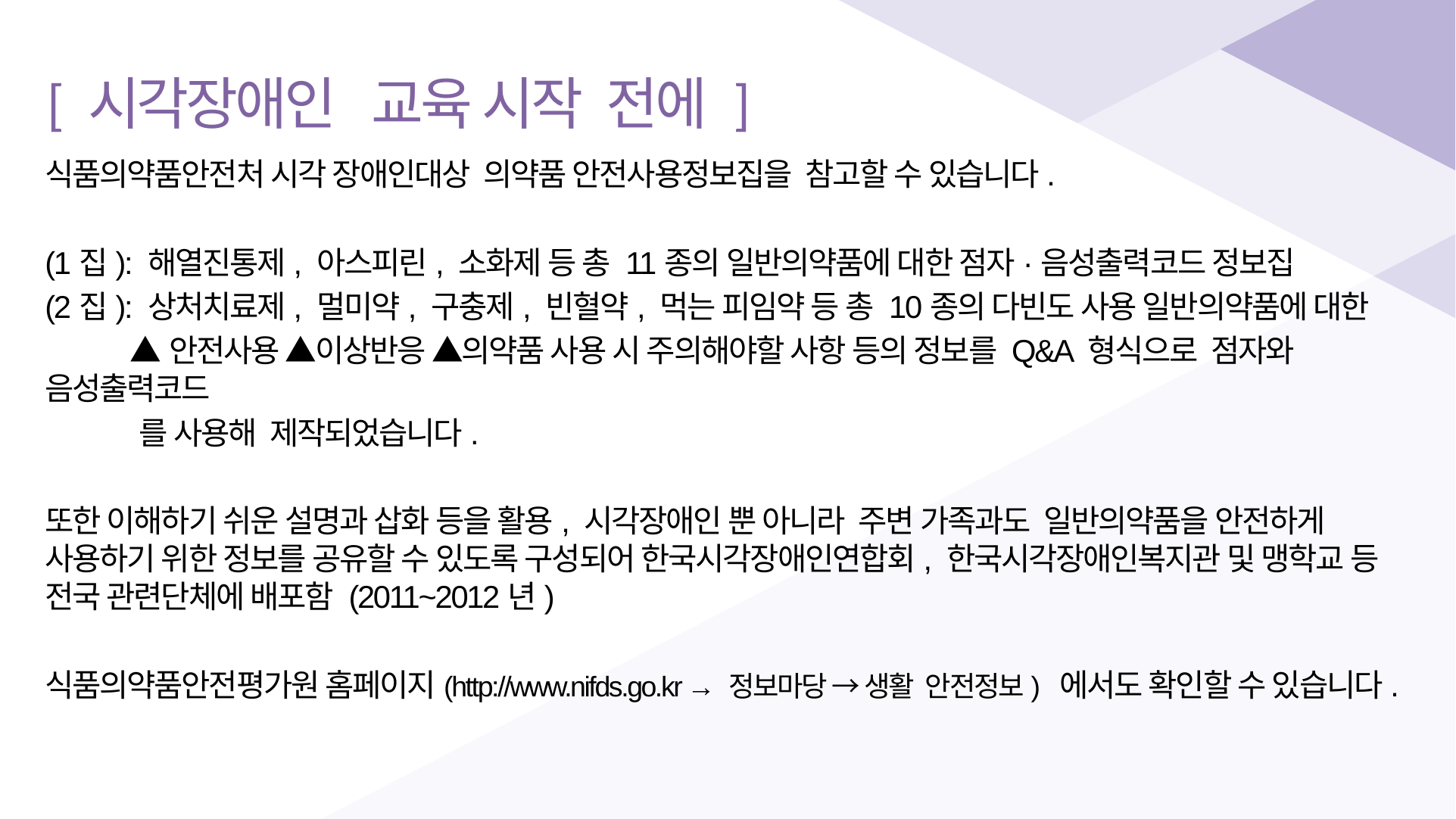

[ 시각장애인   교육 시작  전에 ]

식품의약품안전처 시각 장애인대상  의약품 안전사용정보집을  참고할 수 있습니다.

(1집): 해열진통제, 아스피린, 소화제 등 총 11종의 일반의약품에 대한 점자·음성출력코드 정보집
(2집): 상처치료제, 멀미약, 구충제, 빈혈약, 먹는 피임약 등 총 10종의 다빈도 사용 일반의약품에 대한
            ▲안전사용 ▲이상반응 ▲의약품 사용 시 주의해야할 사항 등의 정보를 Q&A 형식으로  점자와 음성출력코드
            를 사용해  제작되었습니다.

또한 이해하기 쉬운 설명과 삽화 등을 활용, 시각장애인 뿐 아니라  주변 가족과도  일반의약품을 안전하게 사용하기 위한 정보를 공유할 수 있도록 구성되어 한국시각장애인연합회, 한국시각장애인복지관 및 맹학교 등 전국 관련단체에 배포함 (2011~2012년)

식품의약품안전평가원 홈페이지(http://www.nifds.go.kr → 정보마당 → 생활  안전정보)  에서도 확인할 수 있습니다.